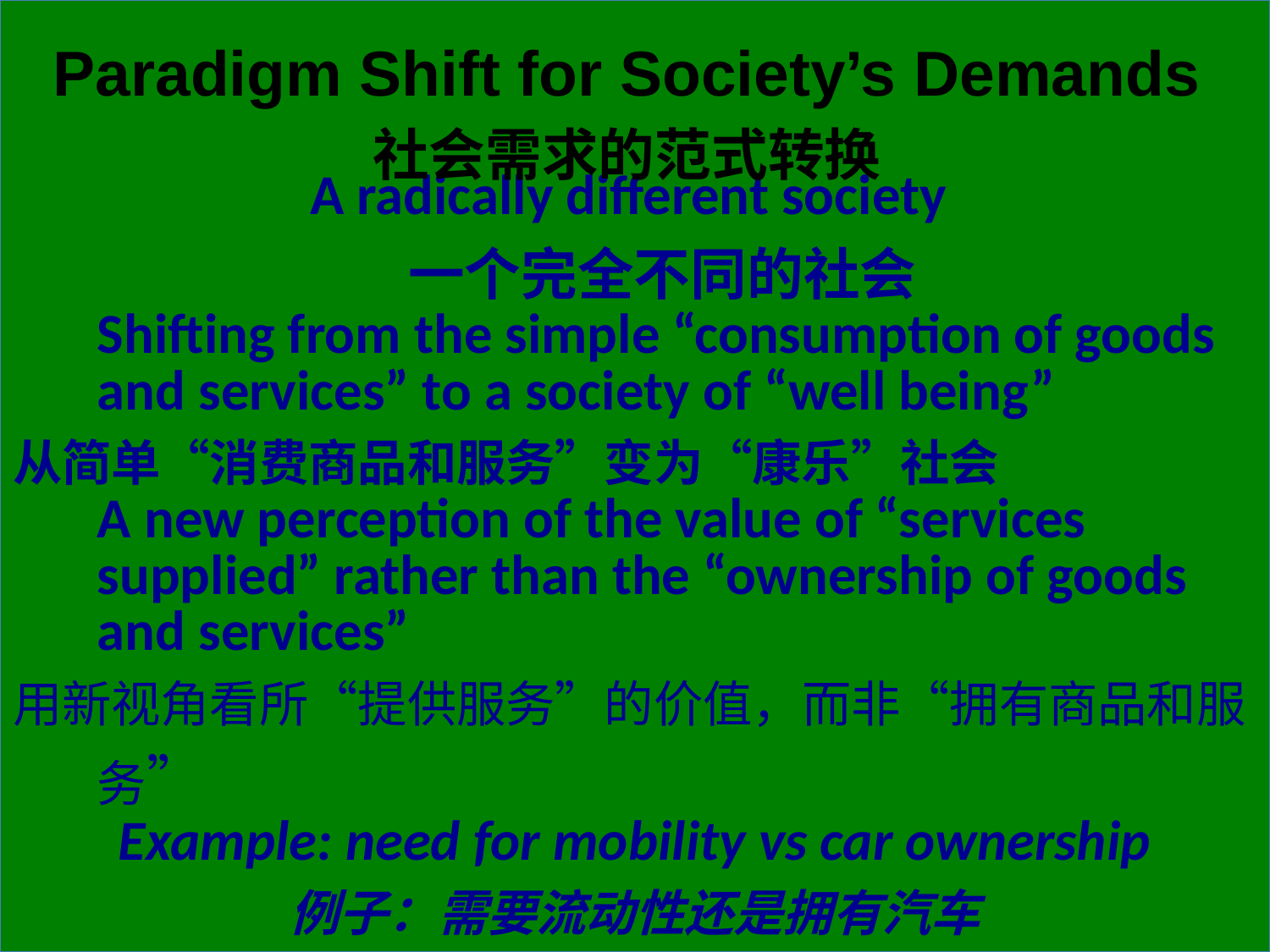

Paradigm Shift for Society’s Demands
社会需求的范式转换
A radically different society
   一个完全不同的社会
	Shifting from the simple “consumption of goods and services” to a society of “well being”
从简单“消费商品和服务”变为“康乐”社会
	A new perception of the value of “services supplied” rather than the “ownership of goods and services”
用新视角看所“提供服务”的价值，而非“拥有商品和服务”
Example: need for mobility vs car ownership
例子：需要流动性还是拥有汽车
21